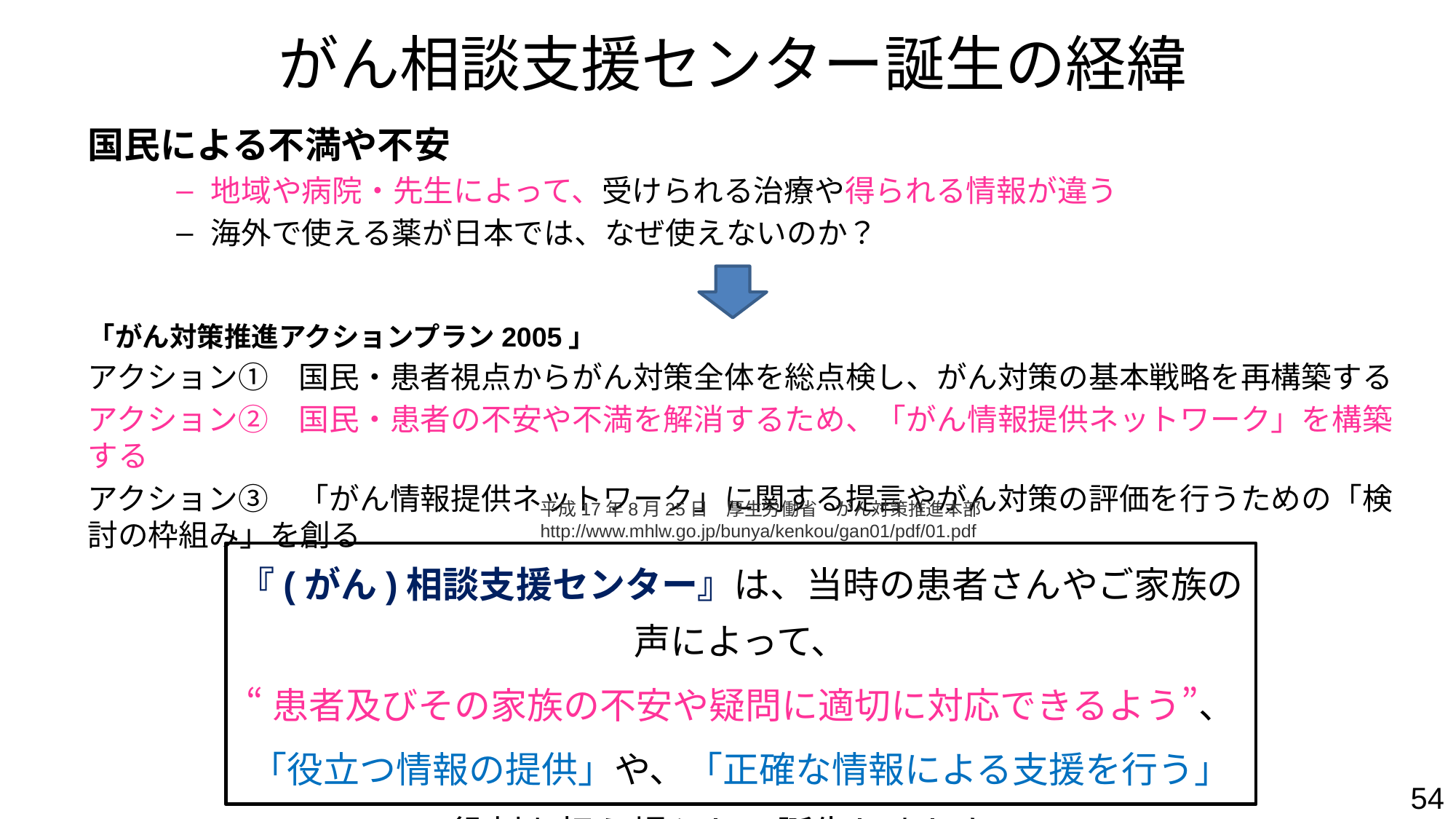

# がん相談支援センター誕生の経緯
国民による不満や不安
地域や病院・先生によって、受けられる治療や得られる情報が違う
海外で使える薬が日本では、なぜ使えないのか？

「がん対策推進アクションプラン2005」
アクション①　国民・患者視点からがん対策全体を総点検し、がん対策の基本戦略を再構築する
アクション②　国民・患者の不安や不満を解消するため、「がん情報提供ネットワーク」を構築する
アクション③　「がん情報提供ネットワーク」に関する提言やがん対策の評価を行うための「検討の枠組み」を創る

平成17年8月25日　厚生労働省　がん対策推進本部　http://www.mhlw.go.jp/bunya/kenkou/gan01/pdf/01.pdf
『(がん)相談支援センター』は、当時の患者さんやご家族の声によって、
“患者及びその家族の不安や疑問に適切に対応できるよう”、
「役立つ情報の提供」や、「正確な情報による支援を行う」
役割を担う場として誕生しました。
54